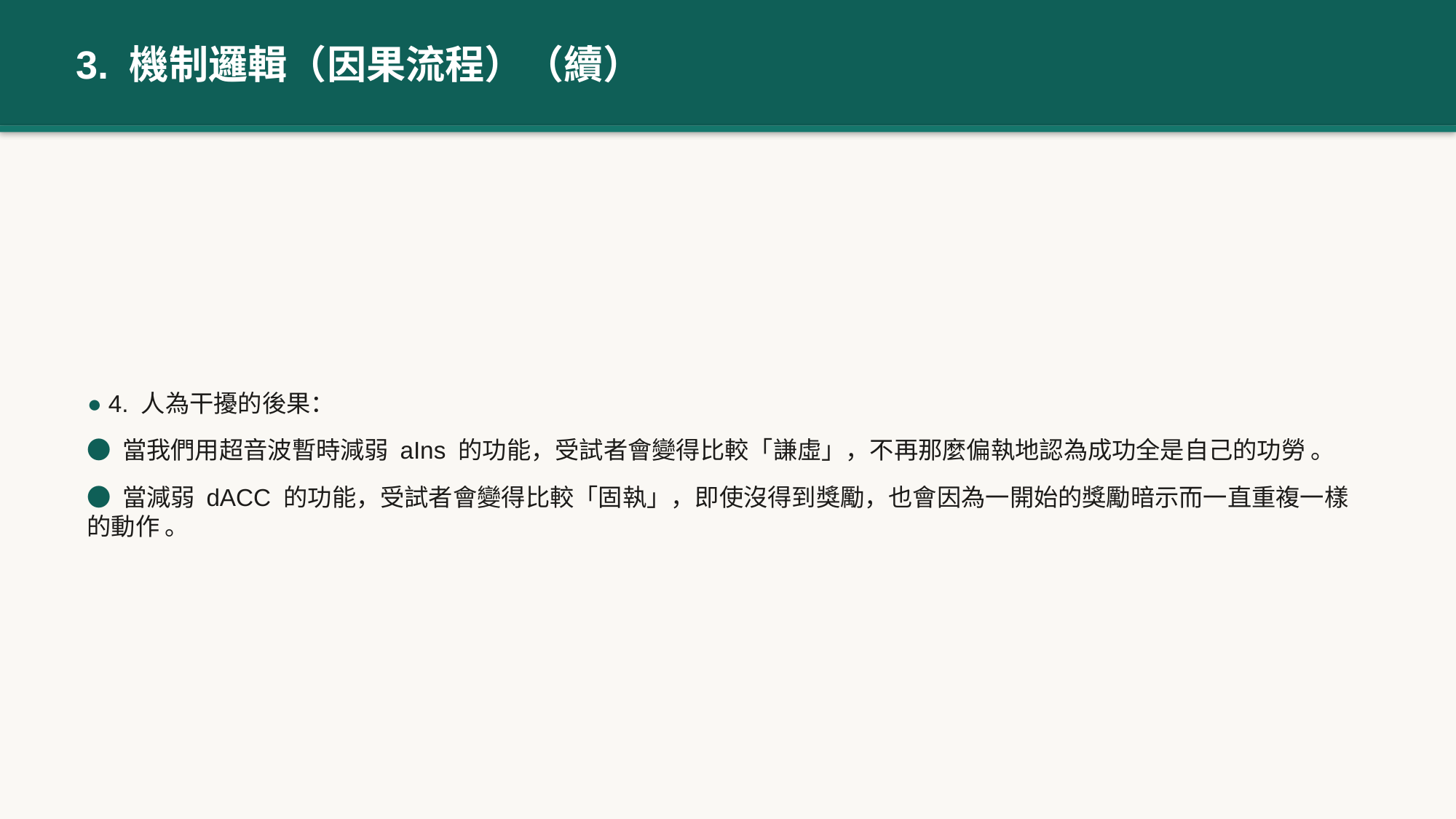

3. 機制邏輯（因果流程）（續）

● 4. 人為干擾的後果：
● 當我們用超音波暫時減弱 aIns 的功能，受試者會變得比較「謙虛」，不再那麼偏執地認為成功全是自己的功勞 。
● 當減弱 dACC 的功能，受試者會變得比較「固執」，即使沒得到獎勵，也會因為一開始的獎勵暗示而一直重複一樣的動作 。